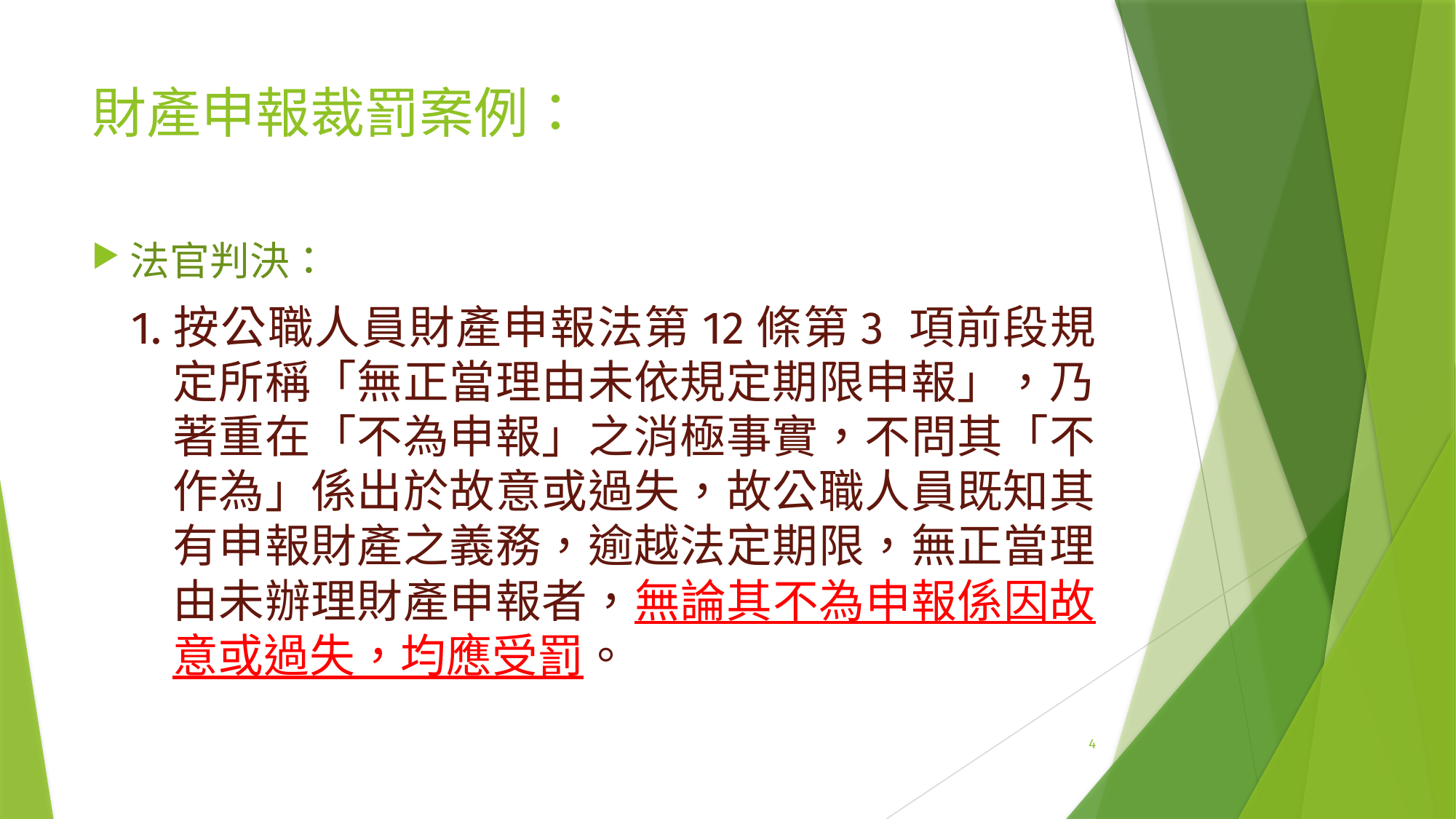

# 財產申報裁罰案例：
法官判決：
1.按公職人員財產申報法第12條第3 項前段規定所稱「無正當理由未依規定期限申報」，乃著重在「不為申報」之消極事實，不問其「不作為」係出於故意或過失，故公職人員既知其有申報財產之義務，逾越法定期限，無正當理由未辦理財產申報者，無論其不為申報係因故意或過失，均應受罰。
4